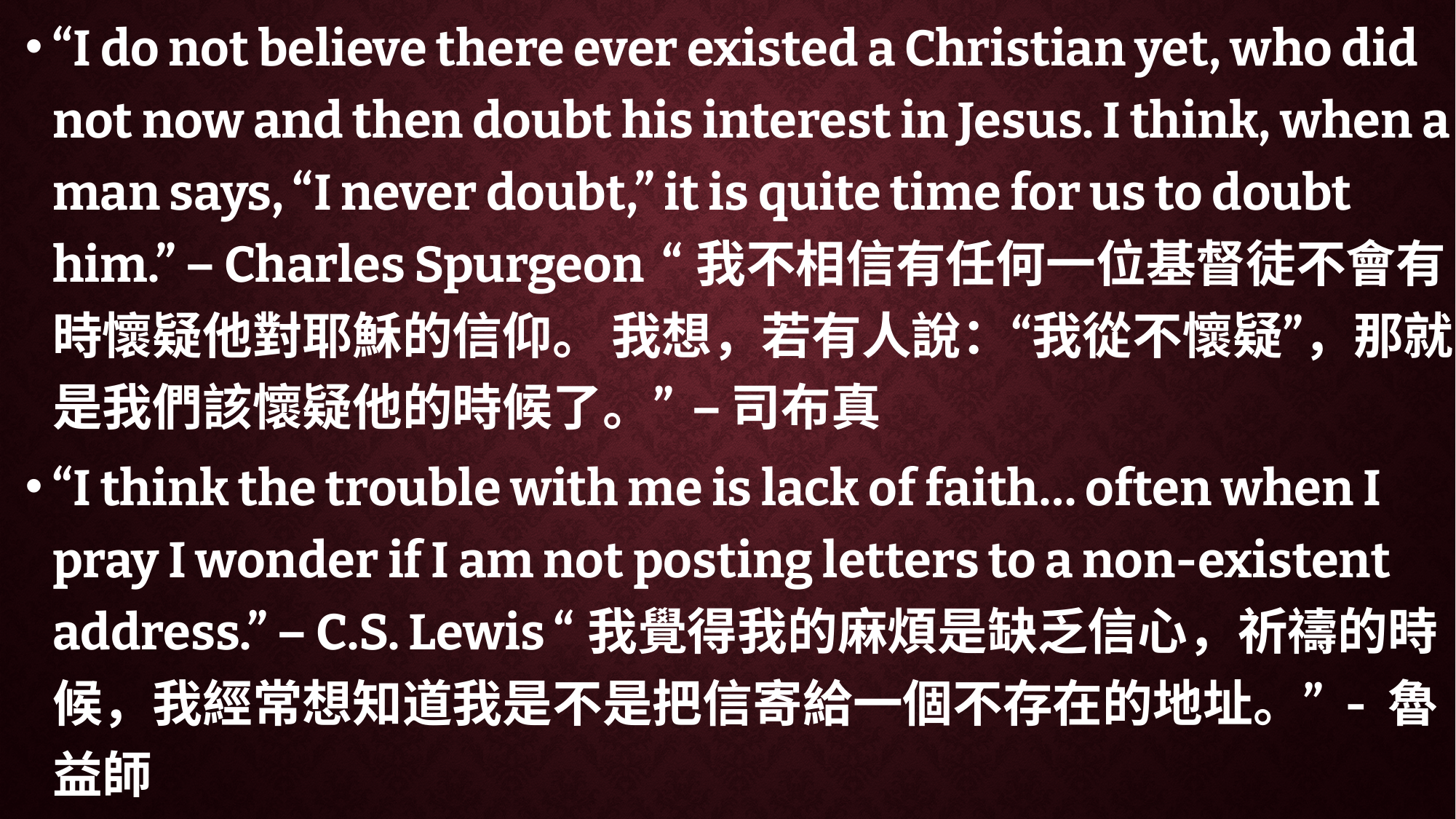

“I do not believe there ever existed a Christian yet, who did not now and then doubt his interest in Jesus. I think, when a man says, “I never doubt,” it is quite time for us to doubt him.” – Charles Spurgeon  “我不相信有任何一位基督徒不會有時懷疑他對耶穌的信仰。 我想，若有人說：“我從不懷疑”，那就是我們該懷疑他的時候了。”  – 司布真
“I think the trouble with me is lack of faith… often when I pray I wonder if I am not posting letters to a non-existent address.” – C.S. Lewis “我覺得我的麻煩是缺乏信心，祈禱的時候，我經常想知道我是不是把信寄給一個不存在的地址。” - 魯益師